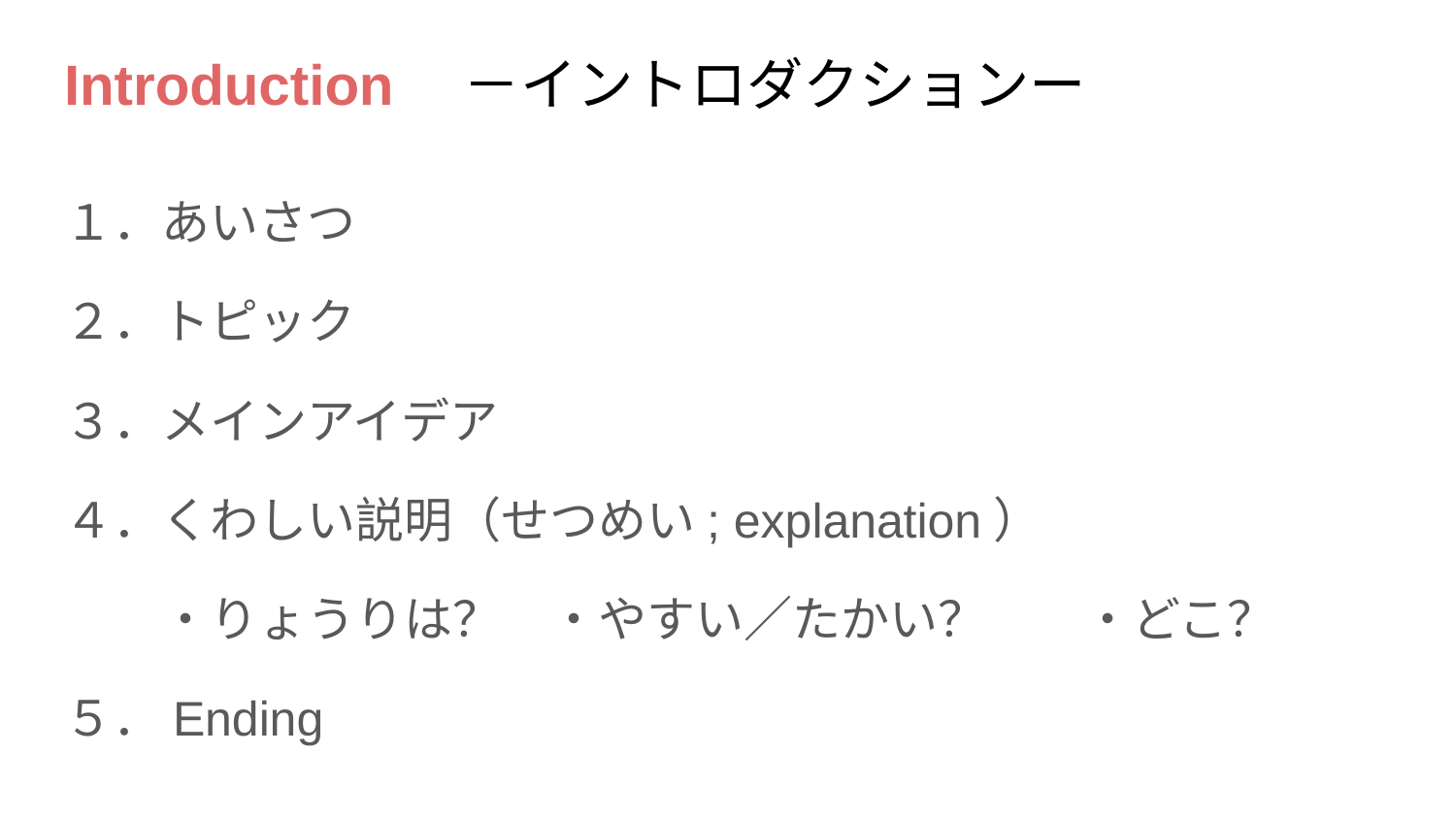

# Introduction　－イントロダクションー
１．あいさつ
２．トピック
３．メインアイデア
４．くわしい説明（せつめい; explanation）
　　・りょうりは？　・やすい／たかい？　　・どこ？
５．Ending